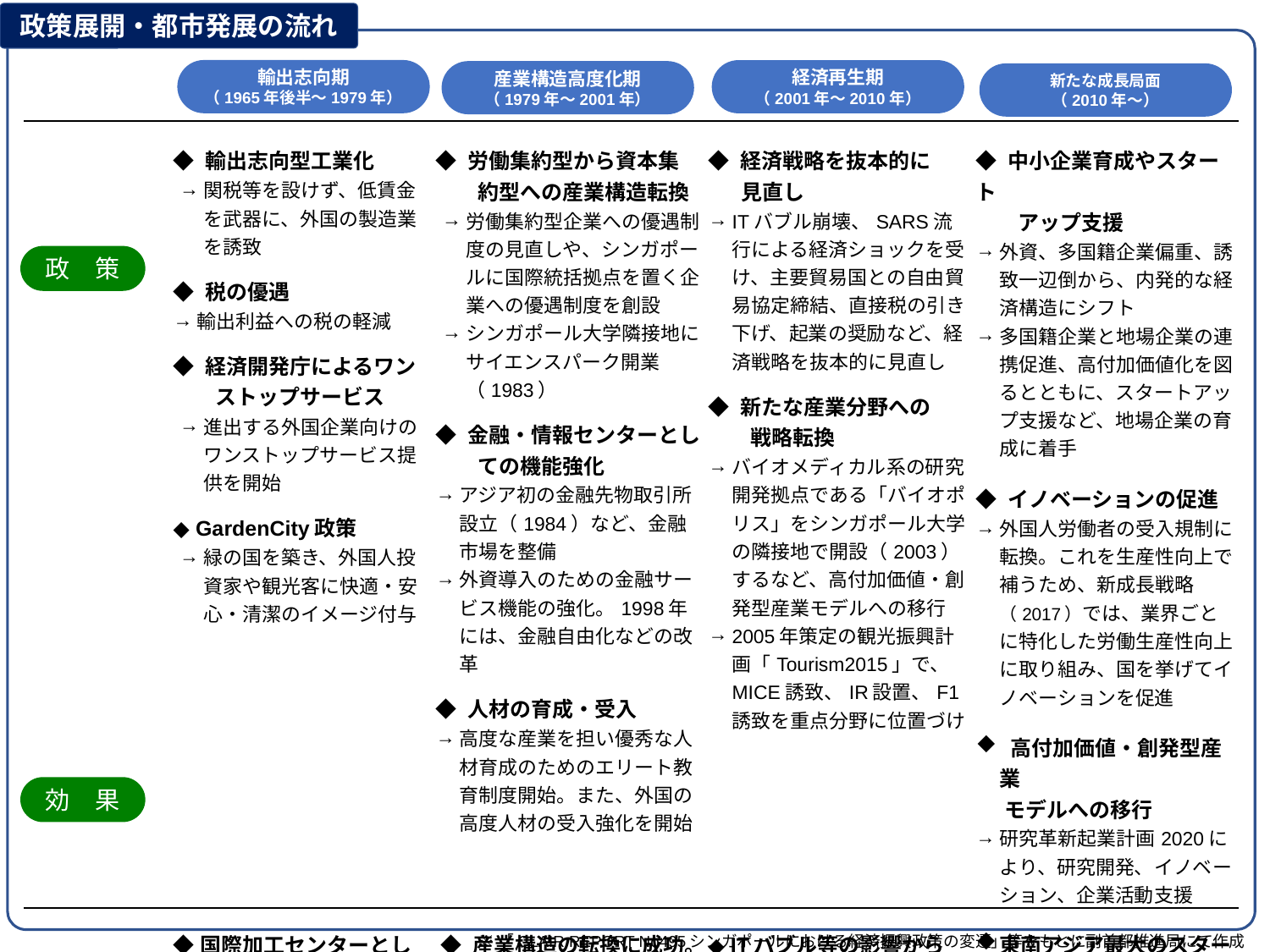

政策展開・都市発展の流れ

輸出志向期
（1965年後半～1979年）
経済再生期
（2001年～2010年）
産業構造高度化期
（1979年～2001年）
新たな成長局面
（2010年～）
|  | ◆ 輸出志向型工業化 関税等を設けず、低賃金を武器に、外国の製造業を誘致 ◆ 税の優遇 輸出利益への税の軽減 ◆ 経済開発庁によるワン 　　ストップサービス 進出する外国企業向けのワンストップサービス提供を開始 ◆ GardenCity政策 緑の国を築き、外国人投資家や観光客に快適・安心・清潔のイメージ付与 | ◆ 労働集約型から資本集　 　　約型への産業構造転換 労働集約型企業への優遇制度の見直しや、シンガポールに国際統括拠点を置く企業への優遇制度を創設 シンガポール大学隣接地にサイエンスパーク開業（1983） ◆ 金融・情報センターとし 　　ての機能強化 アジア初の金融先物取引所設立（1984）など、金融市場を整備 外資導入のための金融サービス機能の強化。1998年には、金融自由化などの改革 ◆ 人材の育成・受入 高度な産業を担い優秀な人材育成のためのエリート教育制度開始。また、外国の高度人材の受入強化を開始 | ◆ 経済戦略を抜本的に 　見直し ITバブル崩壊、SARS流行による経済ショックを受け、主要貿易国との自由貿易協定締結、直接税の引き下げ、起業の奨励など、経済戦略を抜本的に見直し ◆ 新たな産業分野への 　　戦略転換 バイオメディカル系の研究開発拠点である「バイオポリス」をシンガポール大学の隣接地で開設（2003）するなど、高付加価値・創発型産業モデルへの移行 2005年策定の観光振興計画「Tourism2015」で、MICE誘致、IR設置、F1誘致を重点分野に位置づけ | ◆ 中小企業育成やスタート 　　アップ支援 外資、多国籍企業偏重、誘致一辺倒から、内発的な経済構造にシフト 多国籍企業と地場企業の連携促進、高付加価値化を図るとともに、スタートアップ支援など、地場企業の育成に着手 ◆ イノベーションの促進 外国人労働者の受入規制に転換。これを生産性向上で補うため、新成長戦略（2017）では、業界ごとに特化した労働生産性向上に取り組み、国を挙げてイノベーションを促進 高付加価値・創発型産業 モデルへの移行 研究革新起業計画2020により、研究開発、イノベーション、企業活動支援 |
| --- | --- | --- | --- | --- |
|  | ◆国際加工センターとしての 　 地位を築く 日本やアメリカなどの外国資本の進出で国際加工としての地位を築き、独立当初に課題であった高失業率も解消 | ◆ 産業構造の転換に成功。 　　特に金融では、世界の金 　　融センターとして認知 コンピュータなどハイテク産業が集積。また金融についても、1980年代半ばには国際金融センターとして認知 | ◆ ITバブル等の影響から 　　経済が立ち直り バイオメディカルについてはアジアの一大集積地となり、マリーナベイサンズなどのIRも開業 国際会議開催件数（UIA）は、2019年に世界１位 | 東南アジア最大のスタートアップ拠点へ 東南アジア最大の配車サービスアプリ「Grab」などが育成 |
政　策

効　果
※「CLAIR REPORT No495シンガポールにおける経済振興政策の変遷」等をもとに副首都推進局にて作成